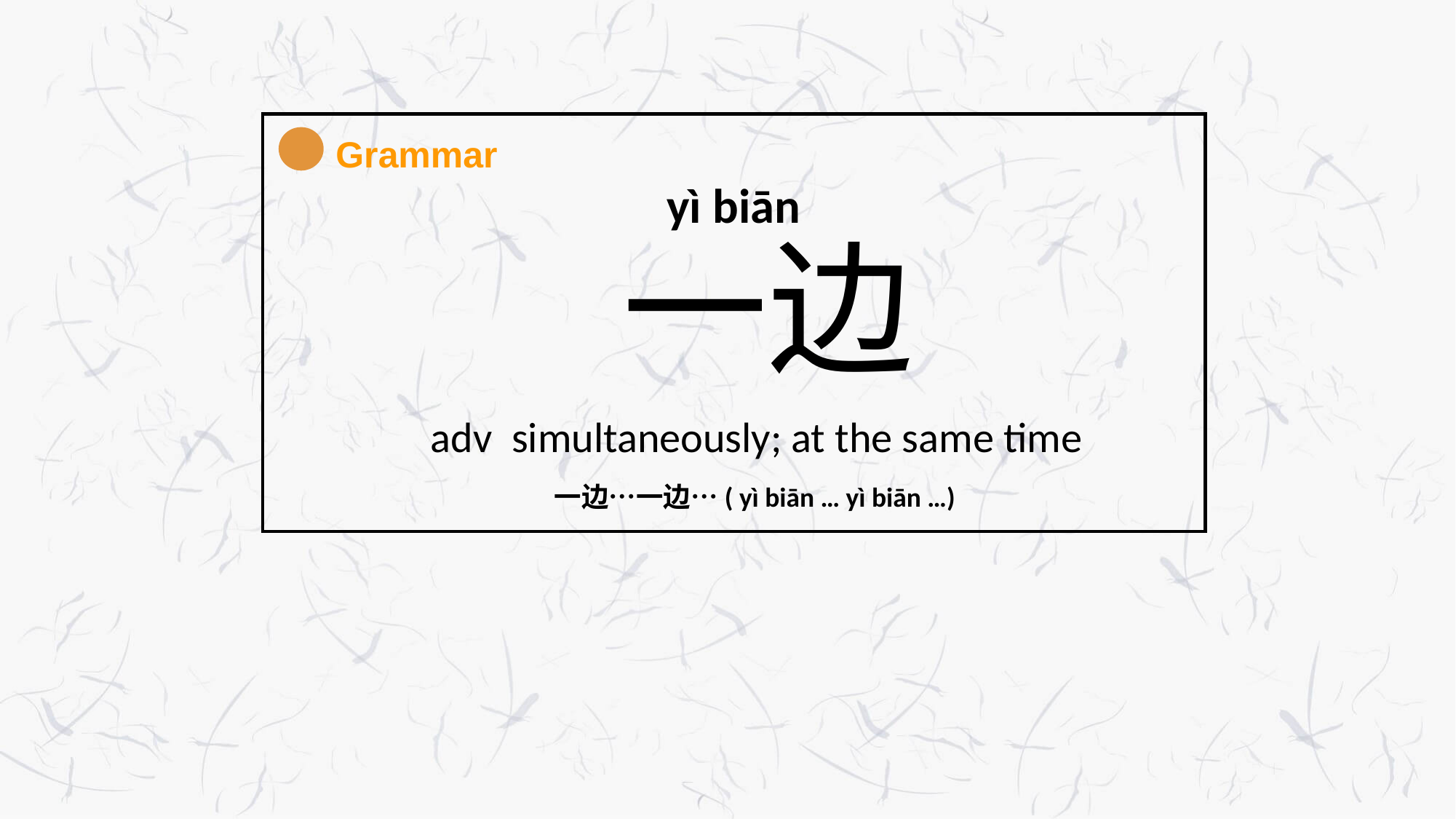

Grammar

yì biān
         一边
          adv  simultaneously; at the same time
一边…一边…( yì biān … yì biān …)